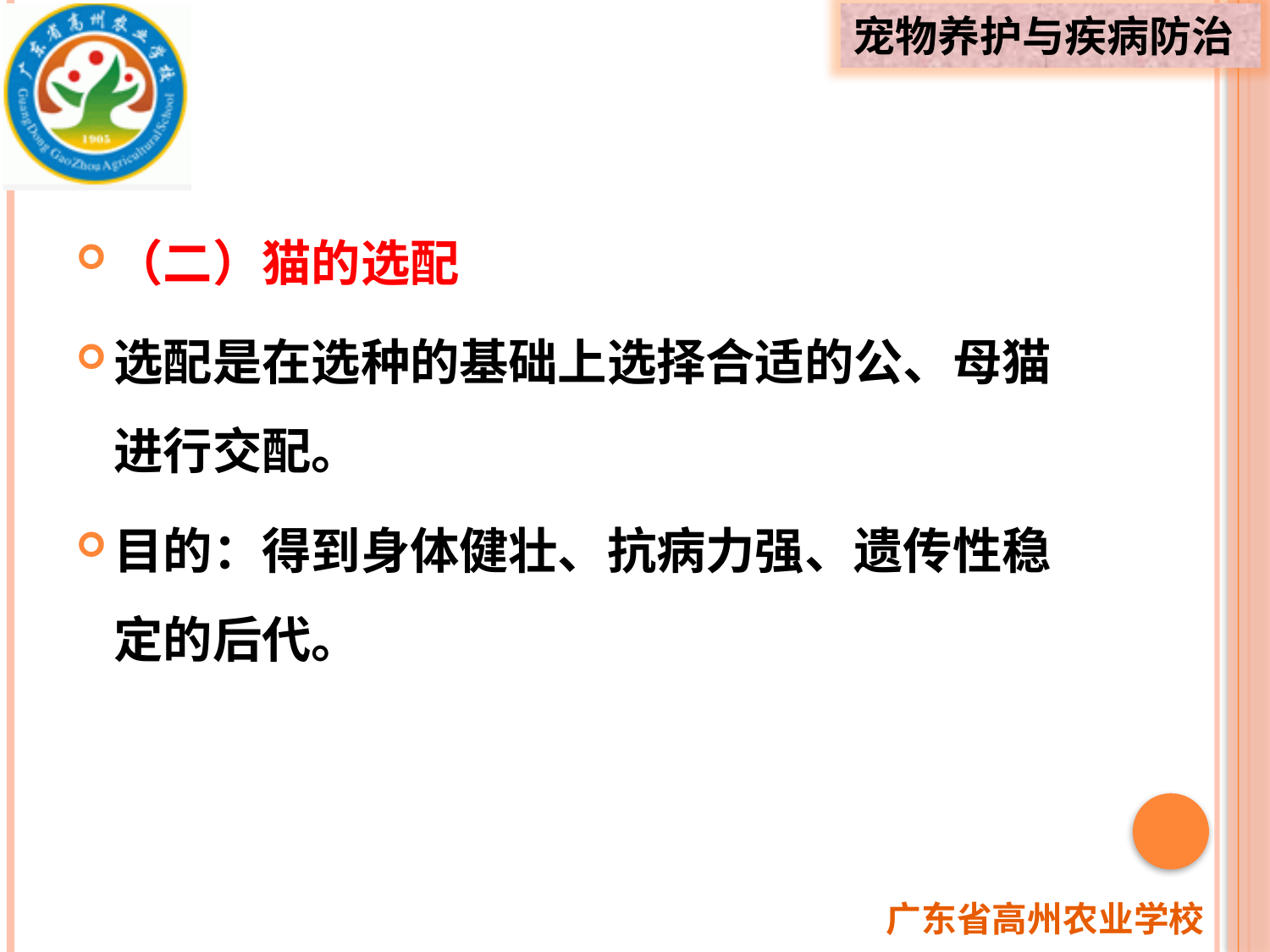

（二）猫的选配
选配是在选种的基础上选择合适的公、母猫进行交配。
目的：得到身体健壮、抗病力强、遗传性稳定的后代。